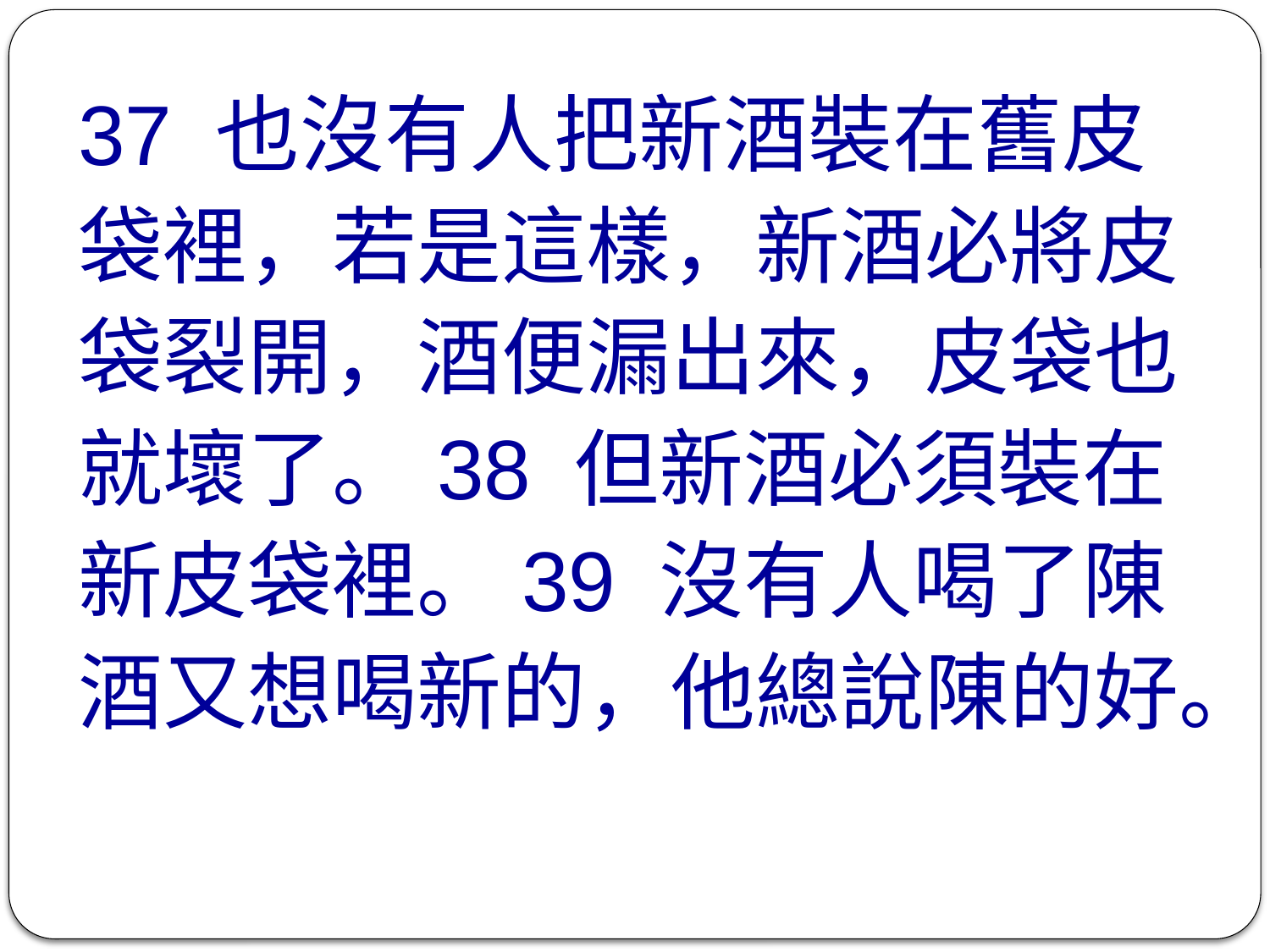

37 也沒有人把新酒裝在舊皮袋裡，若是這樣，新酒必將皮袋裂開，酒便漏出來，皮袋也就壞了。38 但新酒必須裝在新皮袋裡。39 沒有人喝了陳酒又想喝新的，他總說陳的好。